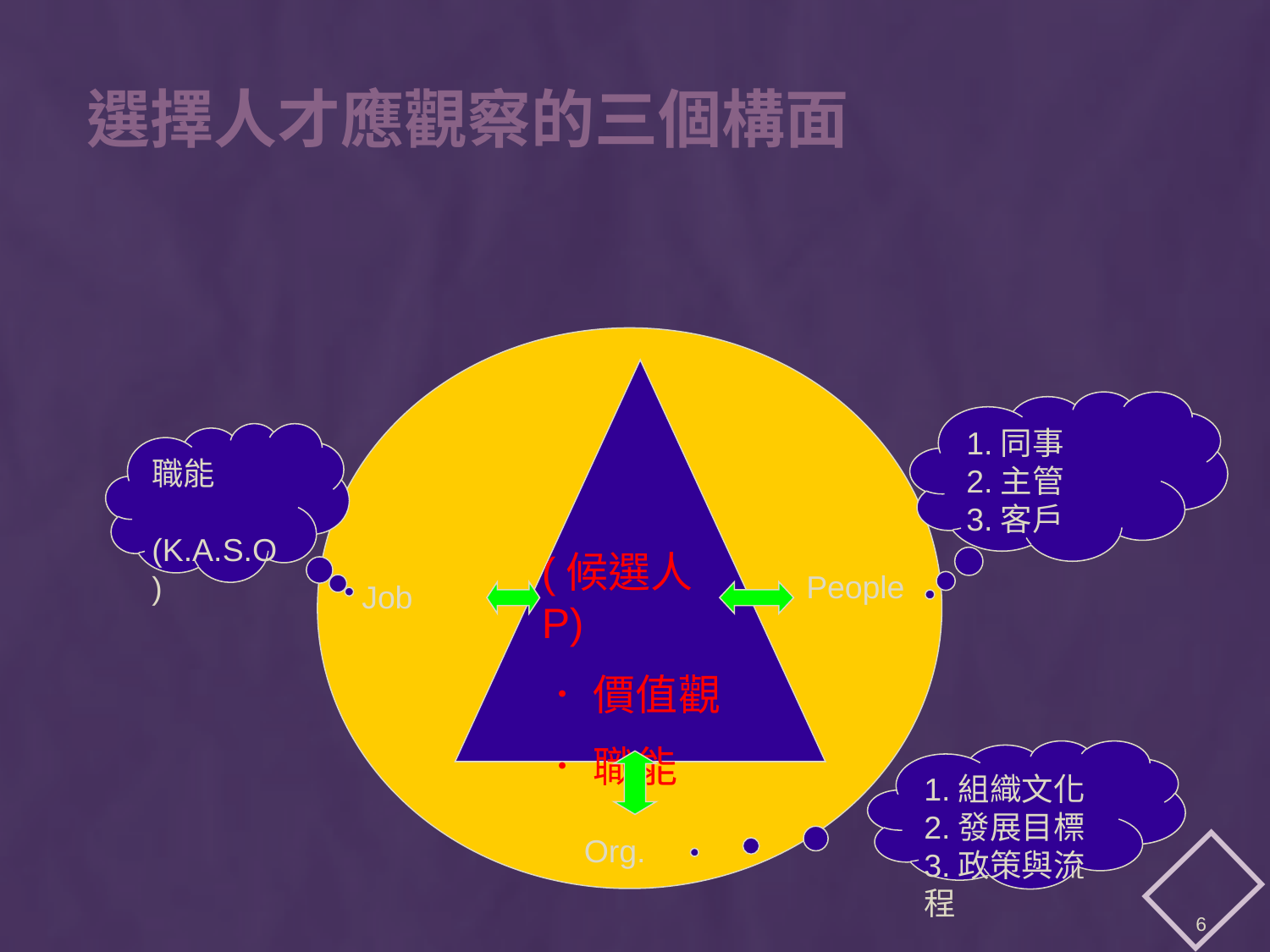

# 選擇人才應觀察的三個構面

1.同事
2.主管
3.客戶
職能
 (K.A.S.O)
(候選人P)
． 價值觀
． 職能

People
Job

1.組織文化
2.發展目標
3.政策與流程

Org.
6